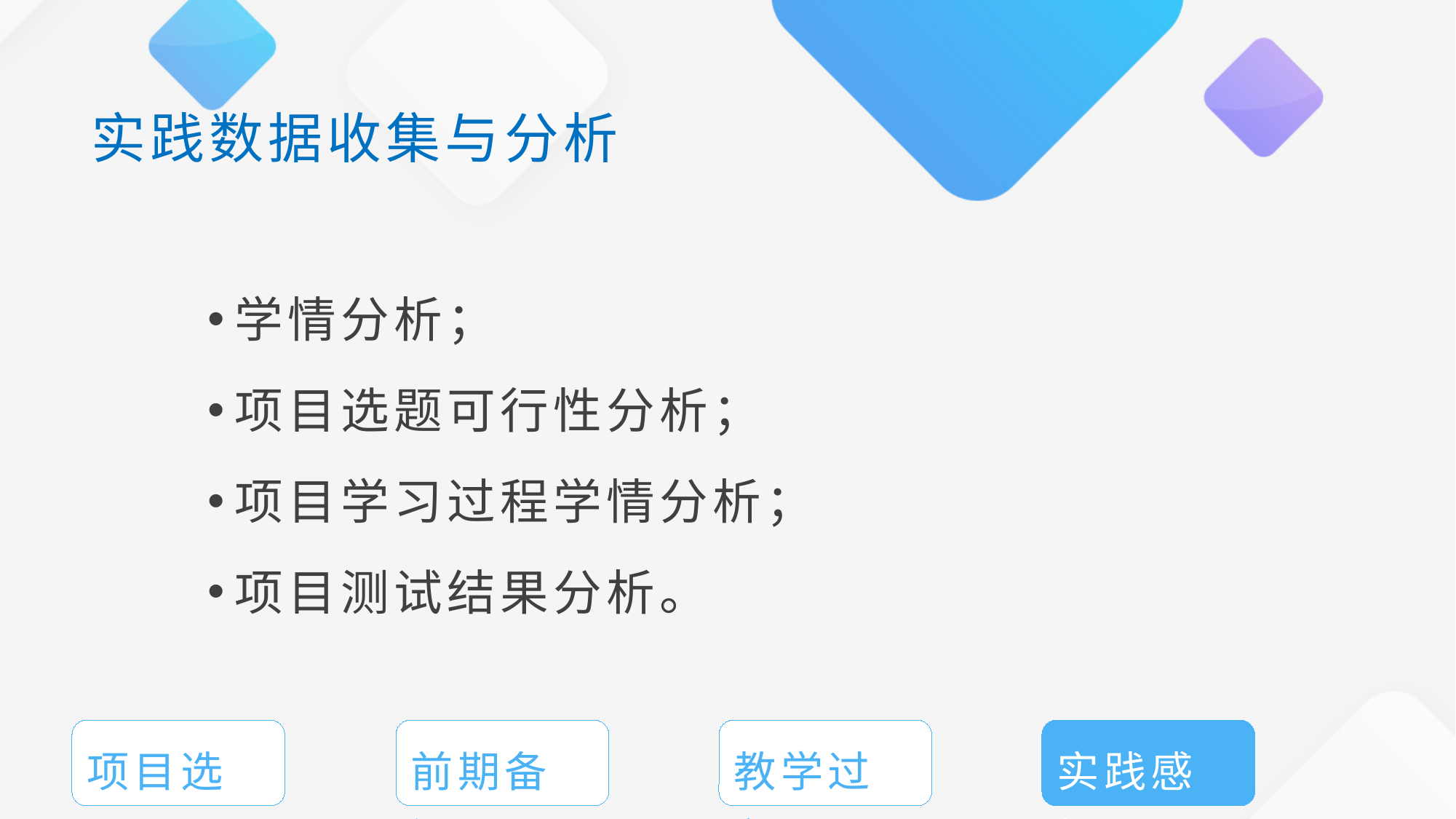

# 实践数据收集与分析

学情分析；
项目选题可行性分析；
项目学习过程学情分析；
项目测试结果分析。

项目选题
前期备课
教学过程
实践感悟